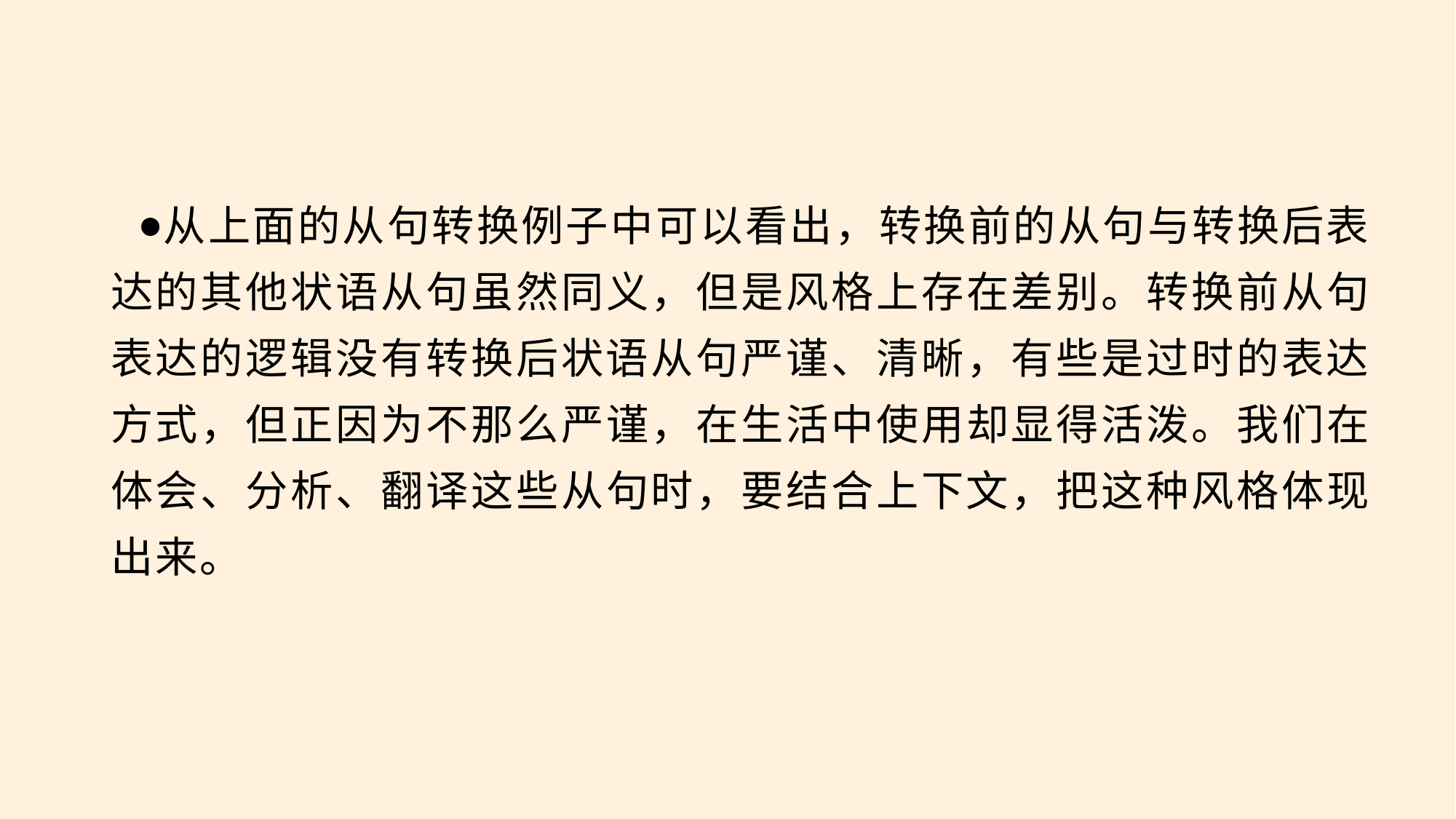

#
从上面的从句转换例子中可以看出，转换前的从句与转换后表达的其他状语从句虽然同义，但是风格上存在差别。转换前从句表达的逻辑没有转换后状语从句严谨、清晰，有些是过时的表达方式，但正因为不那么严谨，在生活中使用却显得活泼。我们在体会、分析、翻译这些从句时，要结合上下文，把这种风格体现出来。